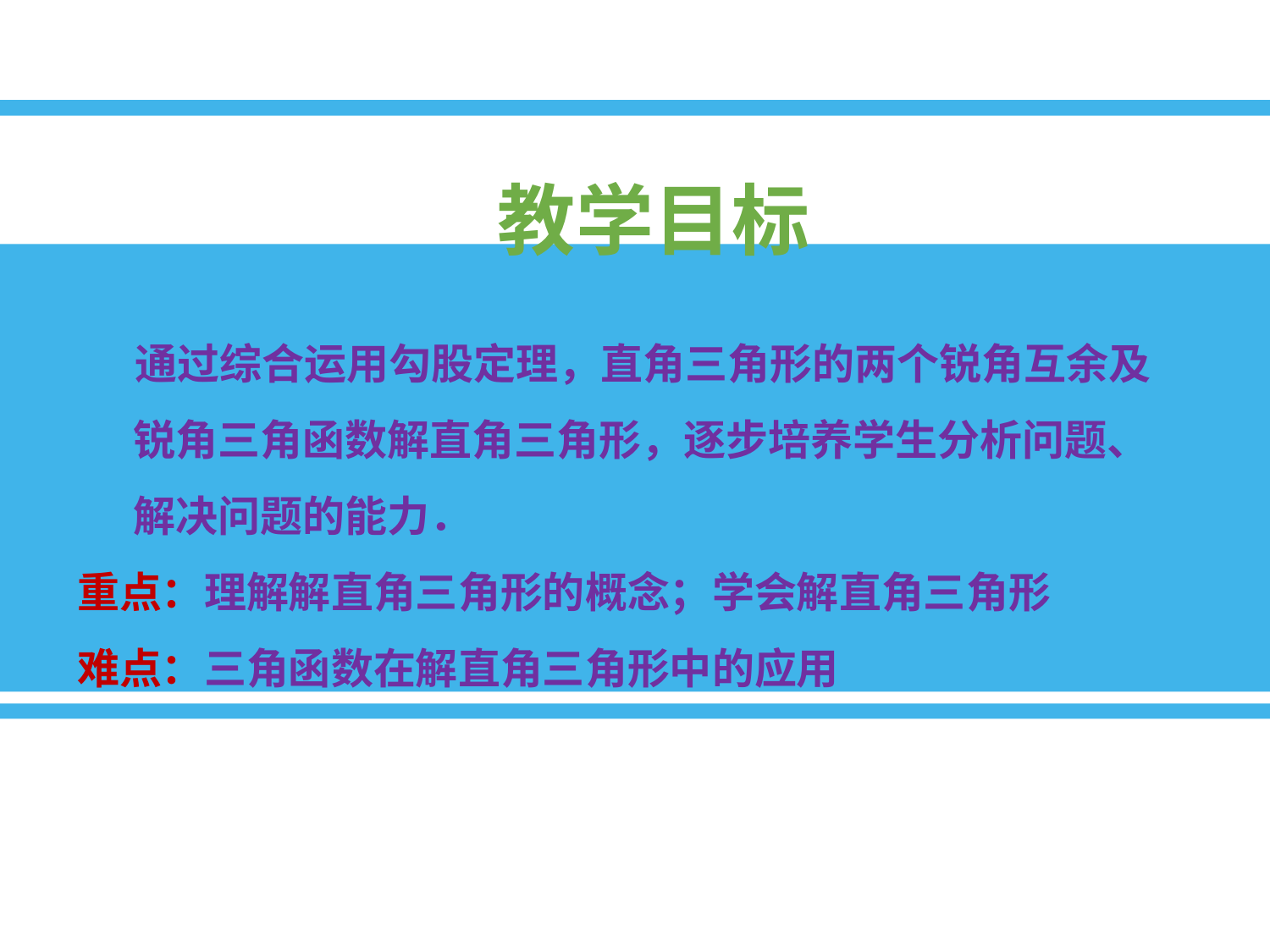

教学目标
     通过综合运用勾股定理，直角三角形的两个锐角互余及锐角三角函数解直角三角形，逐步培养学生分析问题、解决问题的能力．
重点：理解解直角三角形的概念；学会解直角三角形
难点：三角函数在解直角三角形中的应用